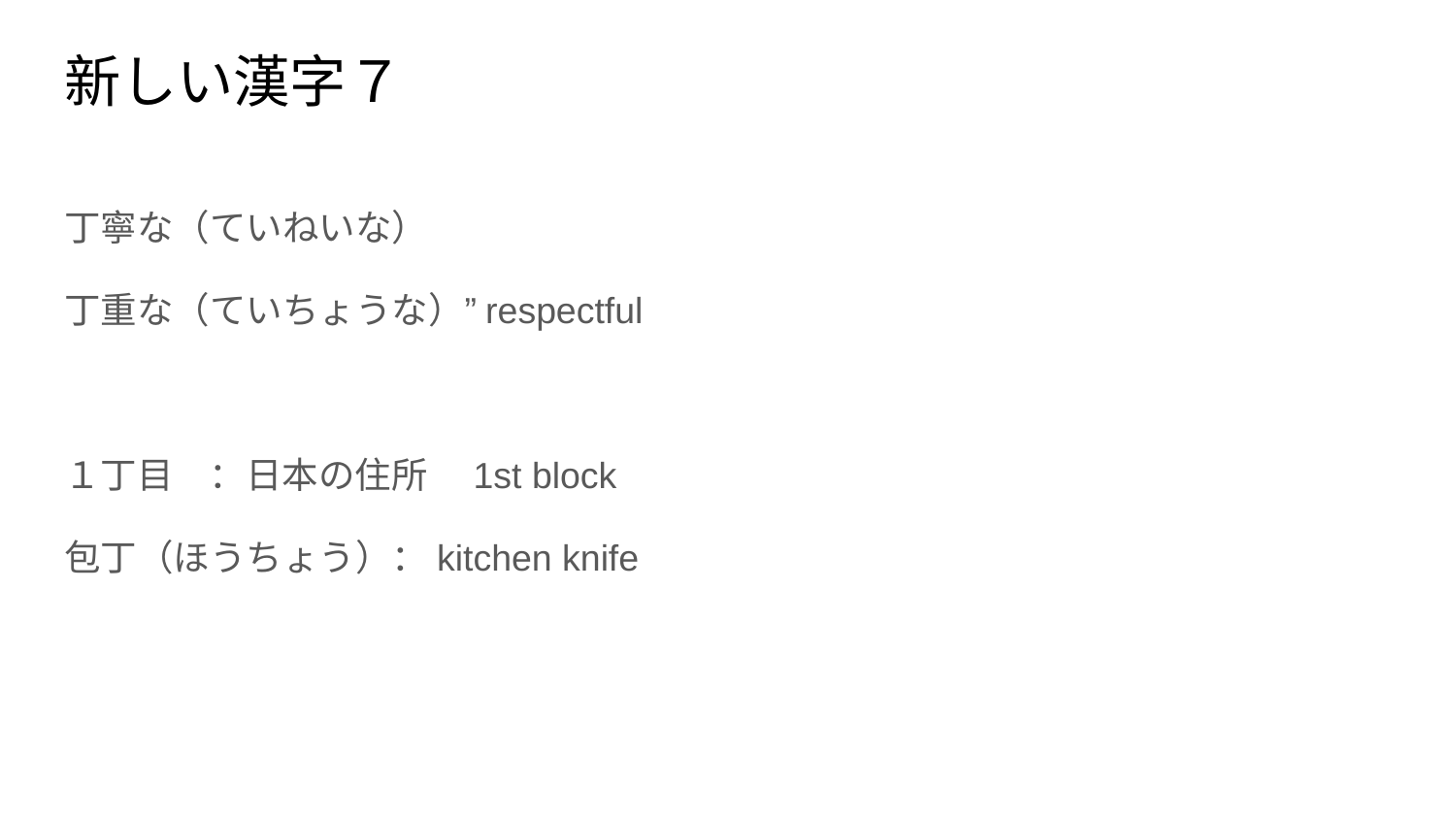

# 新しい漢字７
丁寧な（ていねいな）
丁重な（ていちょうな）”respectful

１丁目　：日本の住所　1st block
包丁（ほうちょう）：kitchen knife